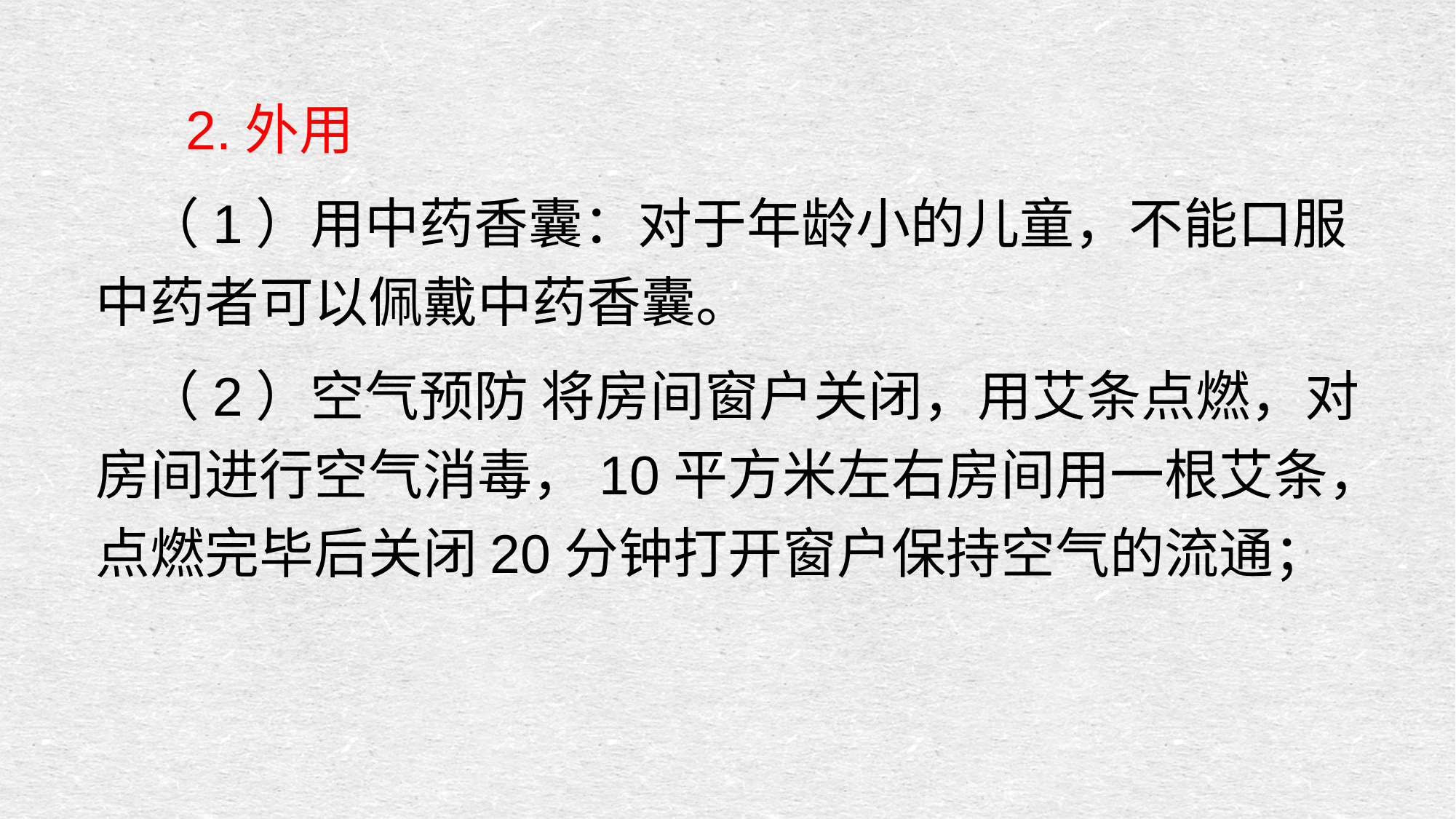

2.外用
   （1）用中药香囊：对于年龄小的儿童，不能口服中药者可以佩戴中药香囊。
   （2）空气预防 将房间窗户关闭，用艾条点燃，对房间进行空气消毒，10平方米左右房间用一根艾条，点燃完毕后关闭20分钟打开窗户保持空气的流通；